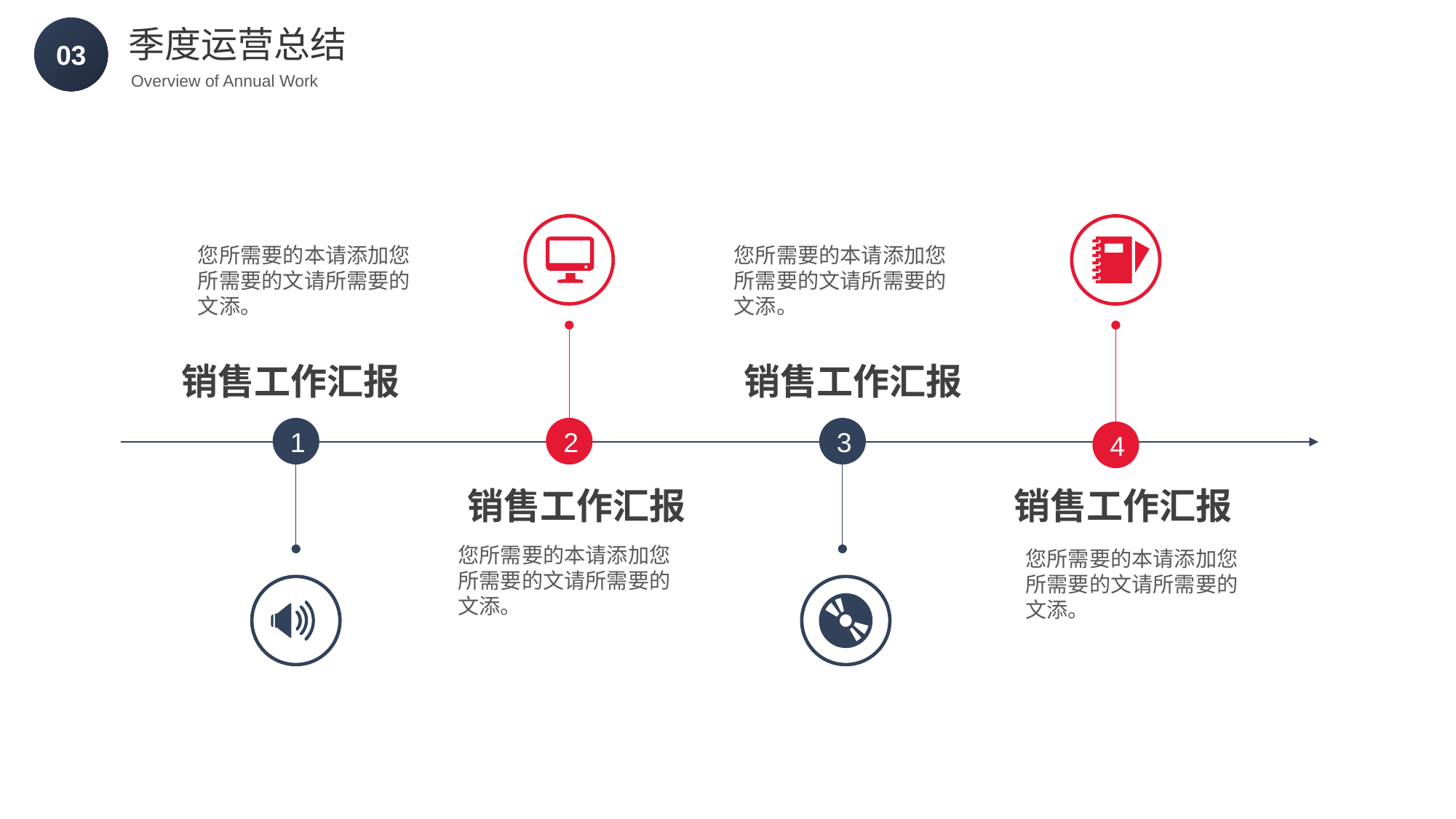

季度运营总结
Overview of Annual Work

03

您所需要的本请添加您所需要的文请所需要的文添。

您所需要的本请添加您所需要的文请所需要的文添。

销售工作汇报
销售工作汇报
2
3
1
4
销售工作汇报
销售工作汇报
您所需要的本请添加您所需要的文请所需要的文添。
您所需要的本请添加您所需要的文请所需要的文添。